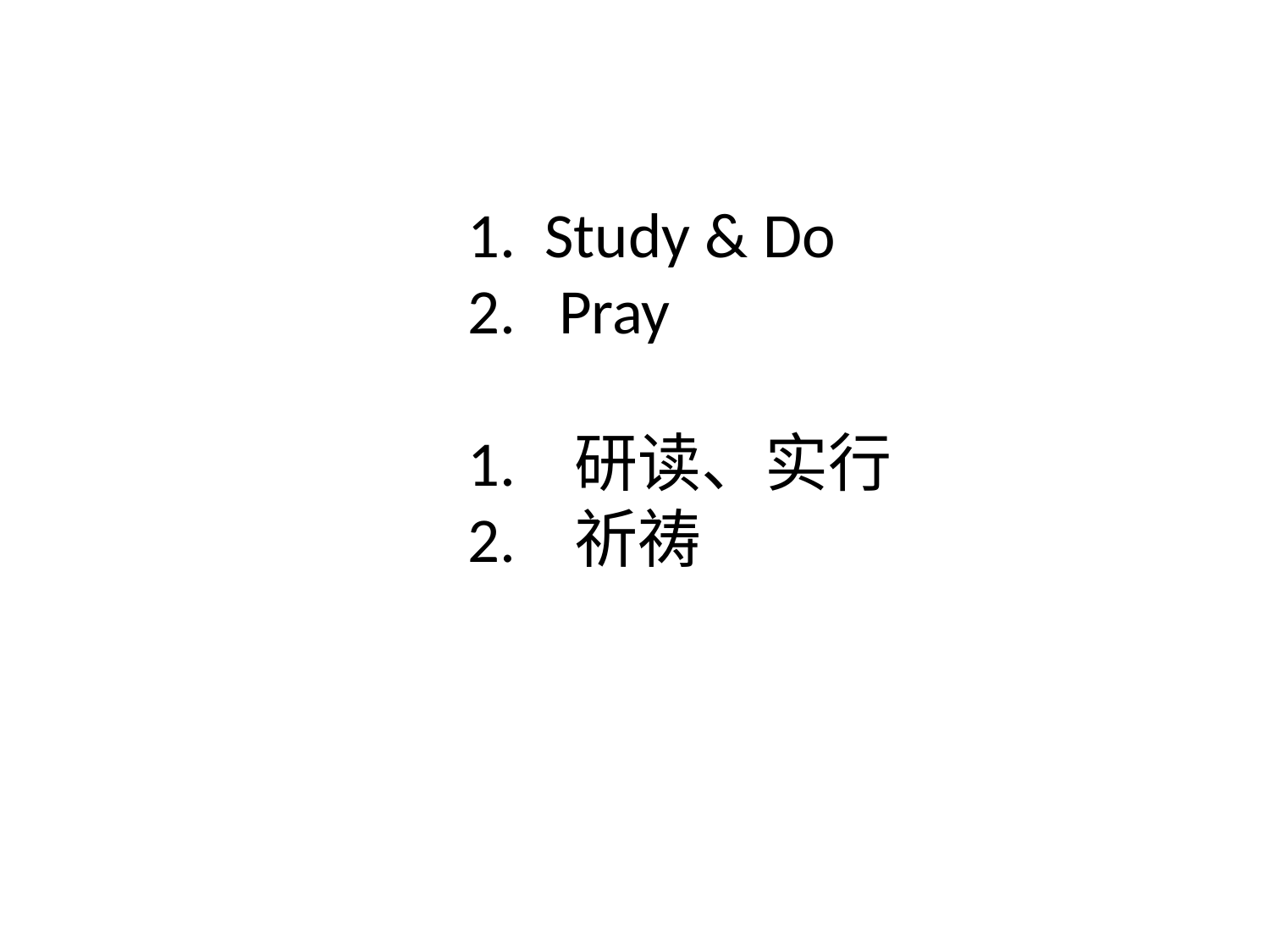

# 1.  Study & Do 2.   Pray 1.   研读、实行 2.   祈祷